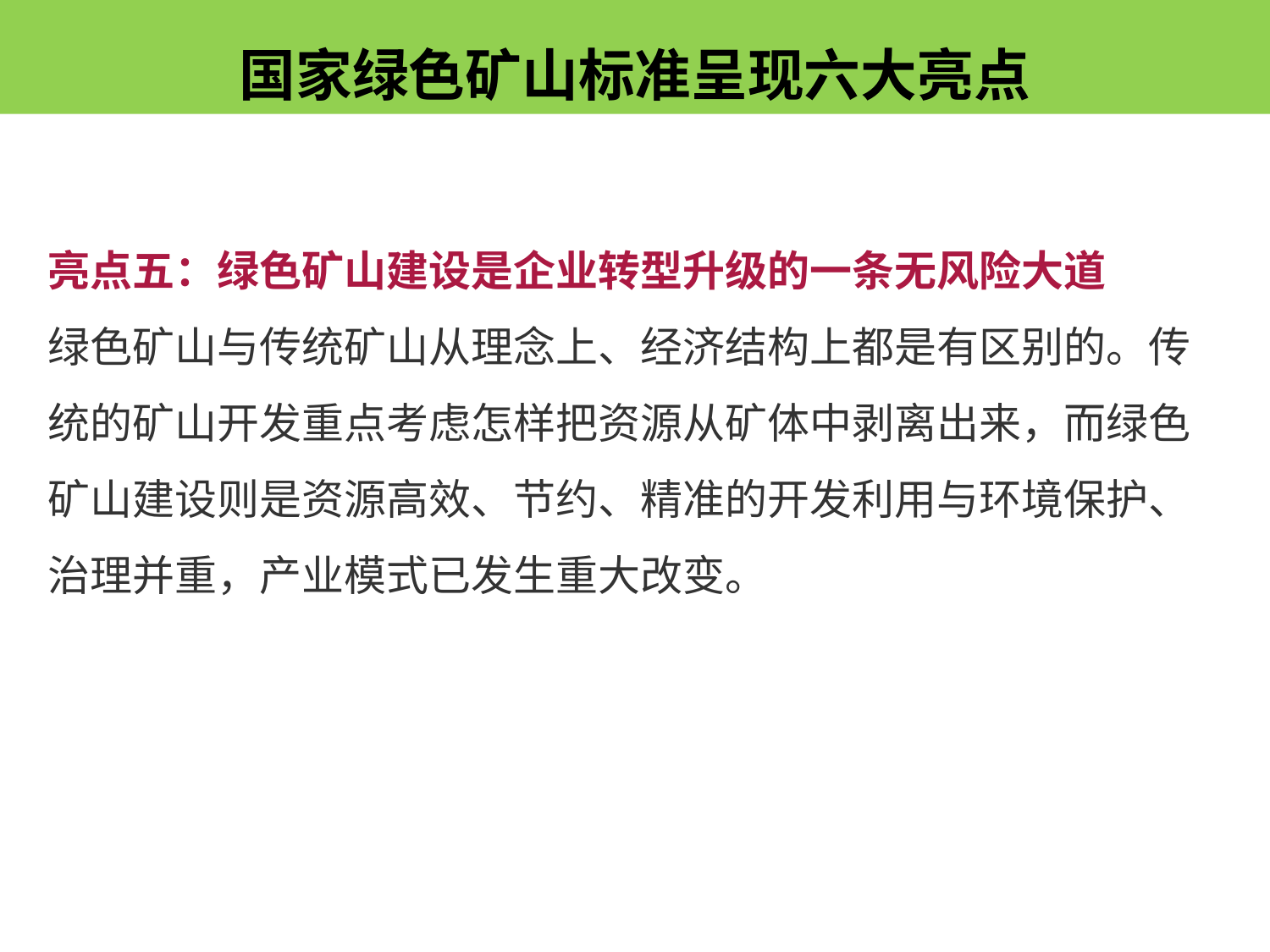

国家绿色矿山标准呈现六大亮点
亮点五：绿色矿山建设是企业转型升级的一条无风险大道
绿色矿山与传统矿山从理念上、经济结构上都是有区别的。传统的矿山开发重点考虑怎样把资源从矿体中剥离出来，而绿色矿山建设则是资源高效、节约、精准的开发利用与环境保护、治理并重，产业模式已发生重大改变。